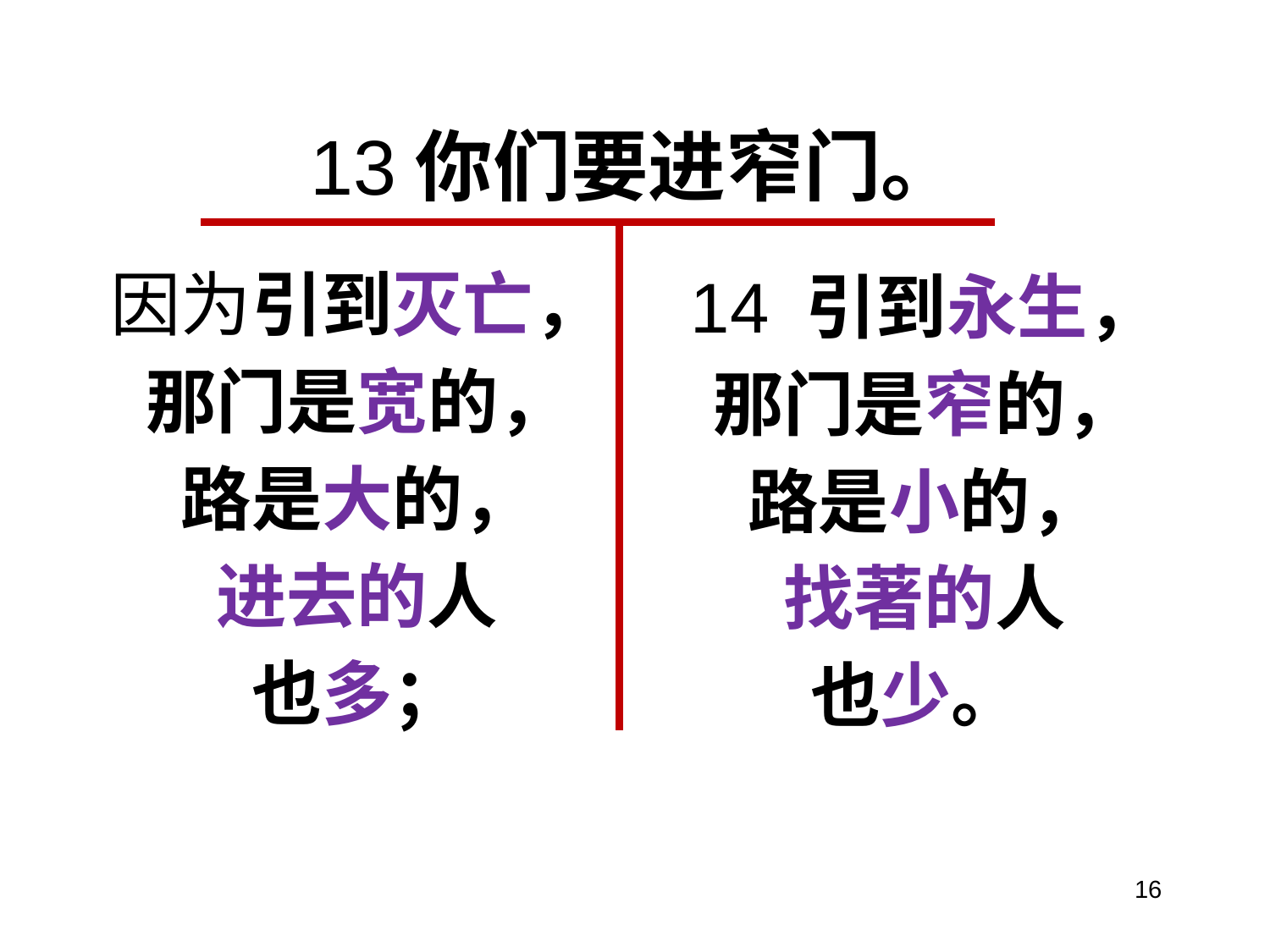

# 13你们要进窄门。
因为引到灭亡，
那门是宽的，
路是大的，
进去的人
也多；
14 引到永生，
那门是窄的，
路是小的，
找著的人
也少。

16